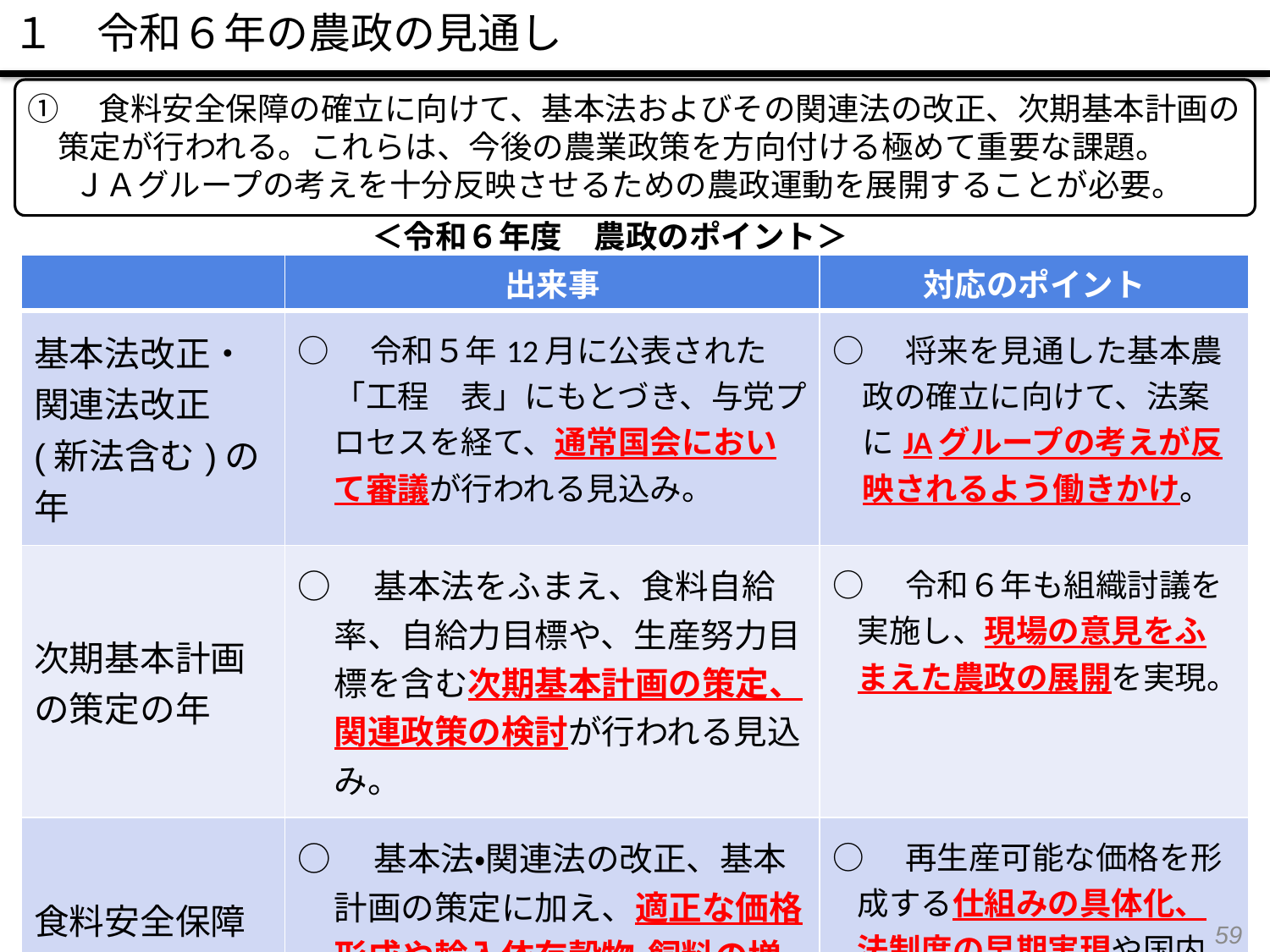

１　令和６年の農政の見通し
①　食料安全保障の確立に向けて、基本法およびその関連法の改正、次期基本計画の策定が行われる。これらは、今後の農業政策を方向付ける極めて重要な課題。
　  ＪＡグループの考えを十分反映させるための農政運動を展開することが必要。

＜令和６年度　農政のポイント＞
|  | 出来事 | 対応のポイント |
| --- | --- | --- |
| 基本法改正・関連法改正　(新法含む)の年 | ○　令和５年12月に公表された「工程　表」にもとづき、与党プロセスを経て、通常国会において審議が行われる見込み。 | ○　将来を見通した基本農政の確立に向けて、法案にJAグループの考えが反映されるよう働きかけ。 |
| 次期基本計画の策定の年 | ○　基本法をふまえ、食料自給率、自給力目標や、生産努力目標を含む次期基本計画の策定、関連政策の検討が行われる見込み。 | ○　令和６年も組織討議を実施し、現場の意見をふまえた農政の展開を実現。 |
| 食料安全保障の確立に向けた具体化の年 | ○　基本法・関連法の改正、基本計画の策定に加え、適正な価格形成や輸入依存穀物・飼料の増産等の具体化に向けた協議がすすめられる見込み。 | ○　再生産可能な価格を形成する仕組みの具体化、法制度の早期実現や国内資源の最大限の活用に向けた環境整備・定着対策が必要。 |
59